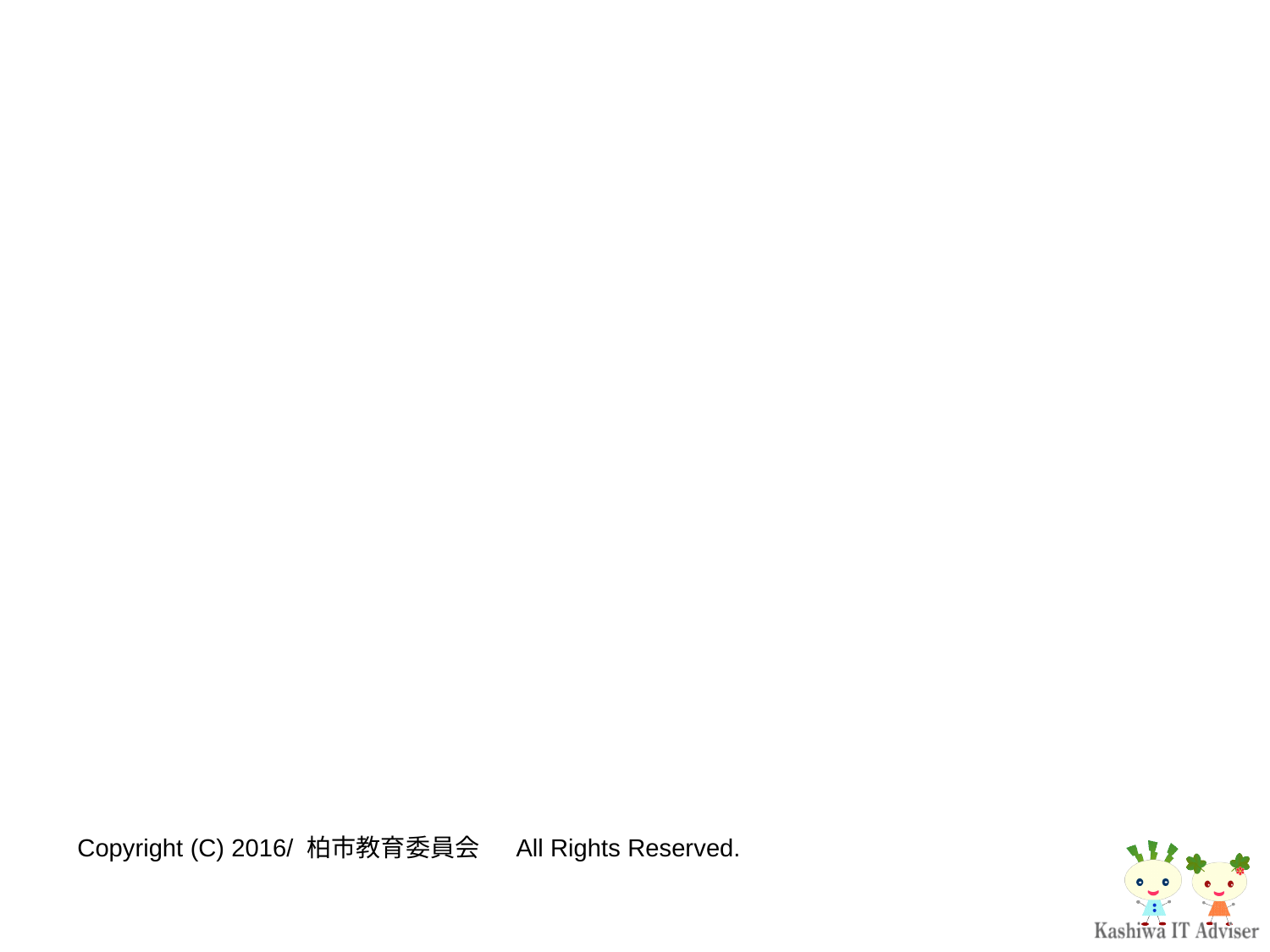

Copyright (C) 2016/ 柏市教育委員会　 All Rights Reserved.